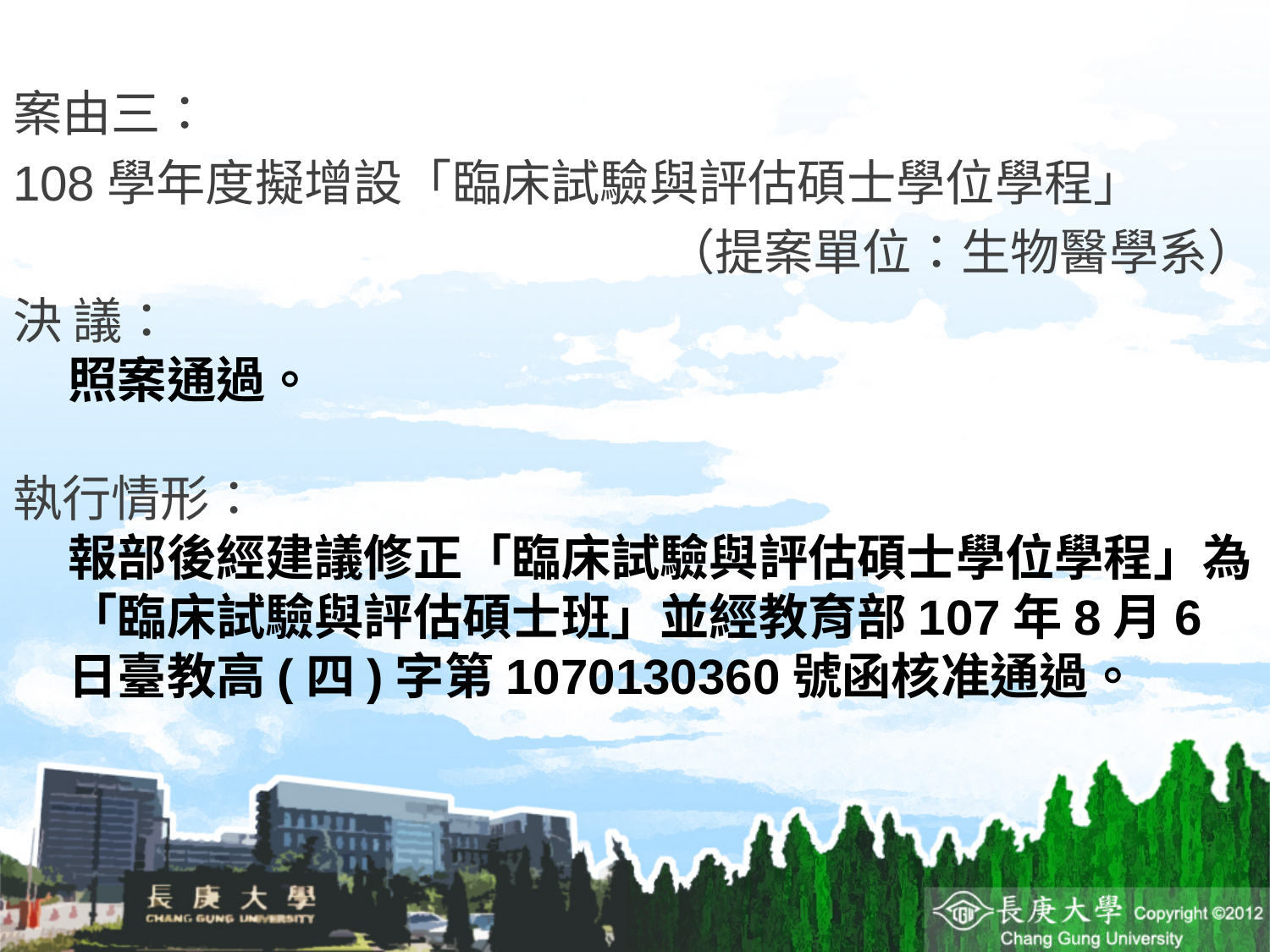

案由三：
108學年度擬增設「臨床試驗與評估碩士學位學程」
                                    （提案單位：生物醫學系）
決 議：
照案通過。

執行情形：
報部後經建議修正「臨床試驗與評估碩士學位學程」為「臨床試驗與評估碩士班」並經教育部107年8月6日臺教高(四)字第1070130360號函核准通過。